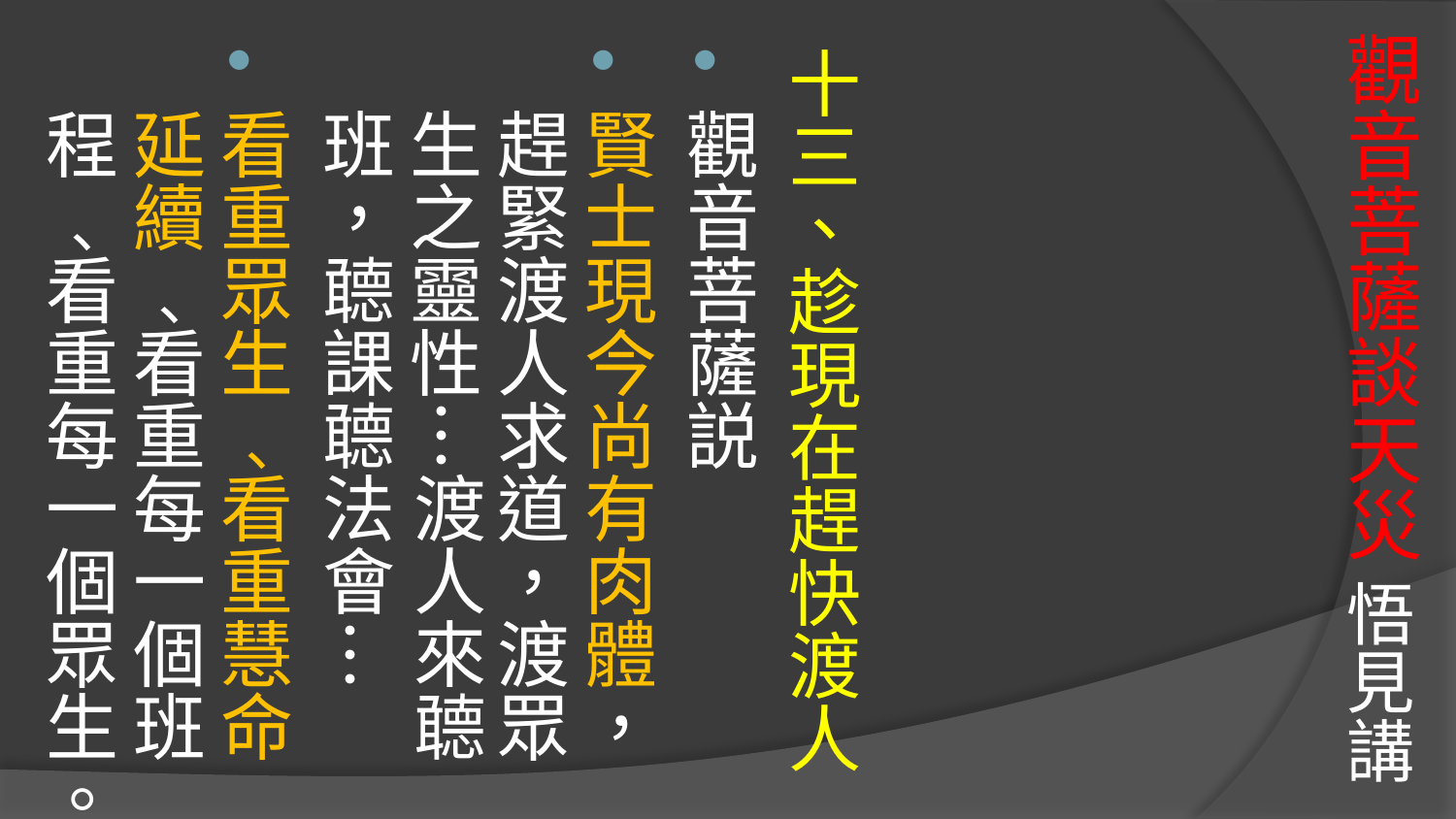

# 觀音菩薩談天災 悟見講
十三、趁現在趕快渡人
觀音菩薩説
賢士現今尚有肉體，趕緊渡人求道，渡眾生之靈性…渡人來聼班，聼課聼法會…
看重眾生﹑看重慧命延續﹑看重每一個班程﹑看重每一個眾生。